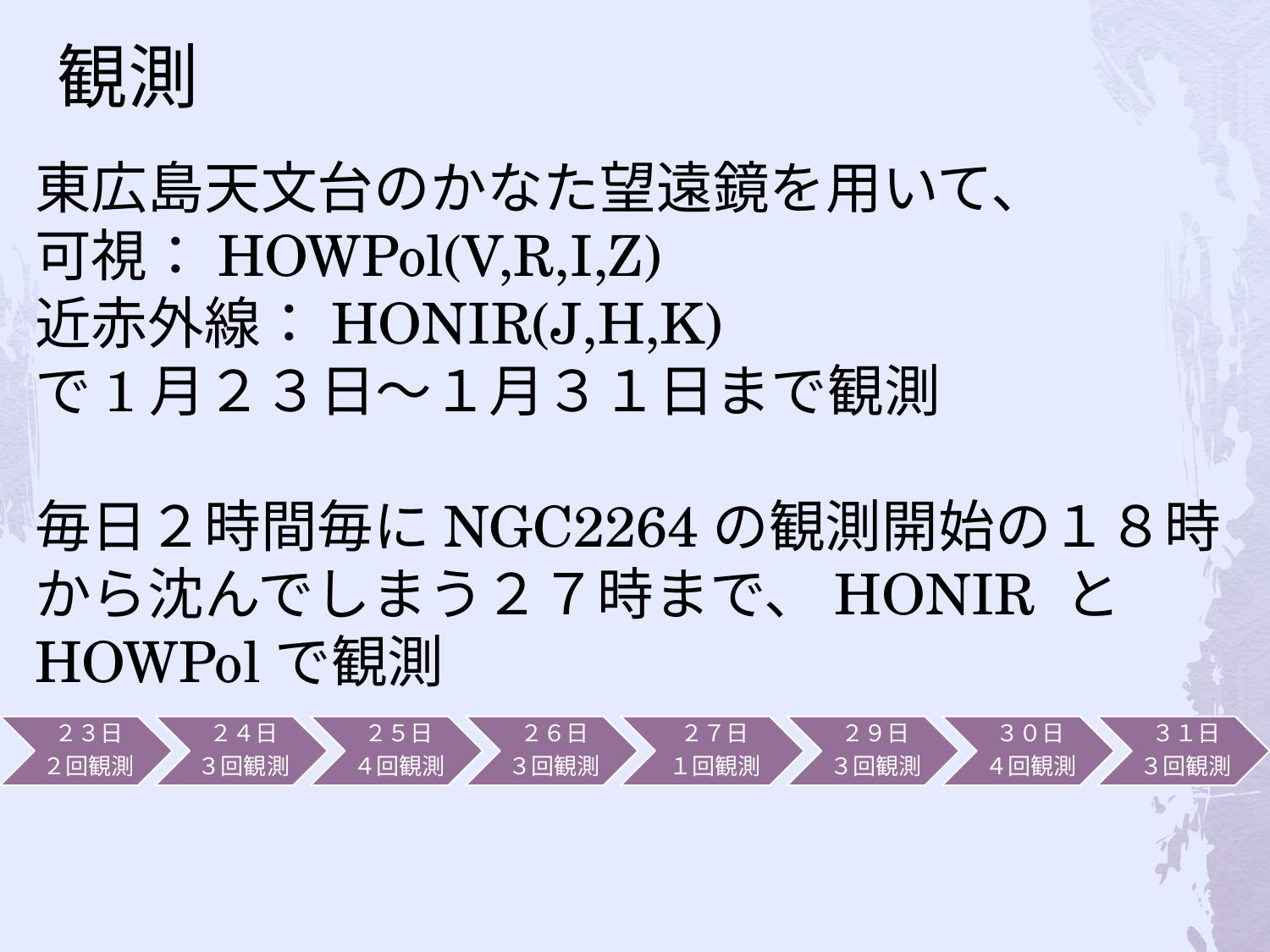

観測
東広島天文台のかなた望遠鏡を用いて、
可視：HOWPol(V,R,I,Z)
近赤外線：HONIR(J,H,K)
で1月２３日～１月３１日まで観測

毎日２時間毎にNGC2264の観測開始の１８時から沈んでしまう２７時まで、HONIR とHOWPolで観測
２３日
２回観測
２４日
３回観測
２５日
４回観測
２６日
３回観測
２７日
１回観測
２９日
３回観測
３０日
４回観測
３１日
３回観測